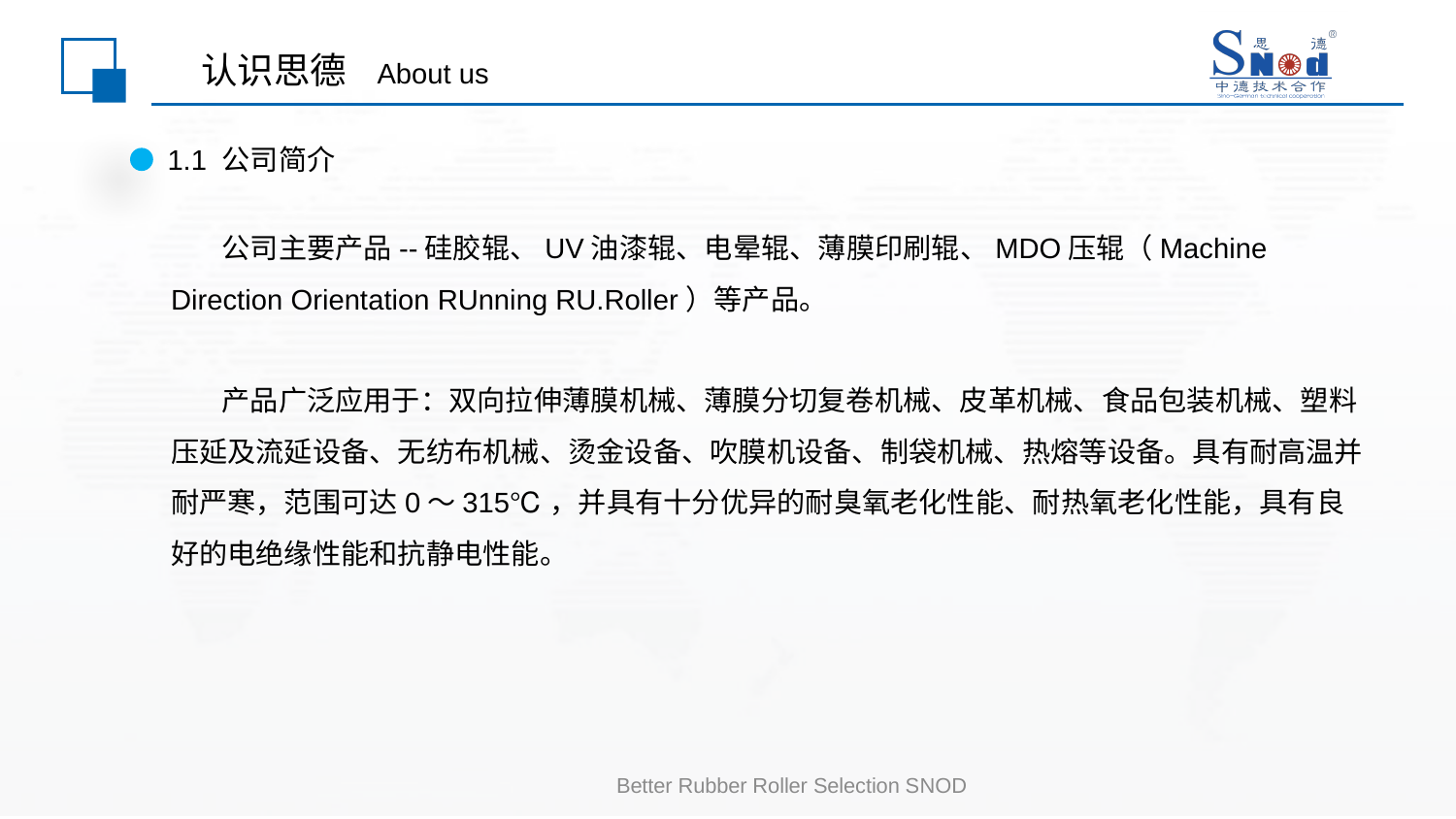

# 认识思德   About us
1.1 公司简介

       公司主要产品--硅胶辊、UV油漆辊、电晕辊、薄膜印刷辊、MDO压辊（Machine Direction Orientation RUnning RU.Roller）等产品。

       产品广泛应用于：双向拉伸薄膜机械、薄膜分切复卷机械、皮革机械、食品包装机械、塑料压延及流延设备、无纺布机械、烫金设备、吹膜机设备、制袋机械、热熔等设备。具有耐高温并耐严寒，范围可达0～315℃，并具有十分优异的耐臭氧老化性能、耐热氧老化性能，具有良好的电绝缘性能和抗静电性能。

6
Better Rubber Roller Selection SNOD